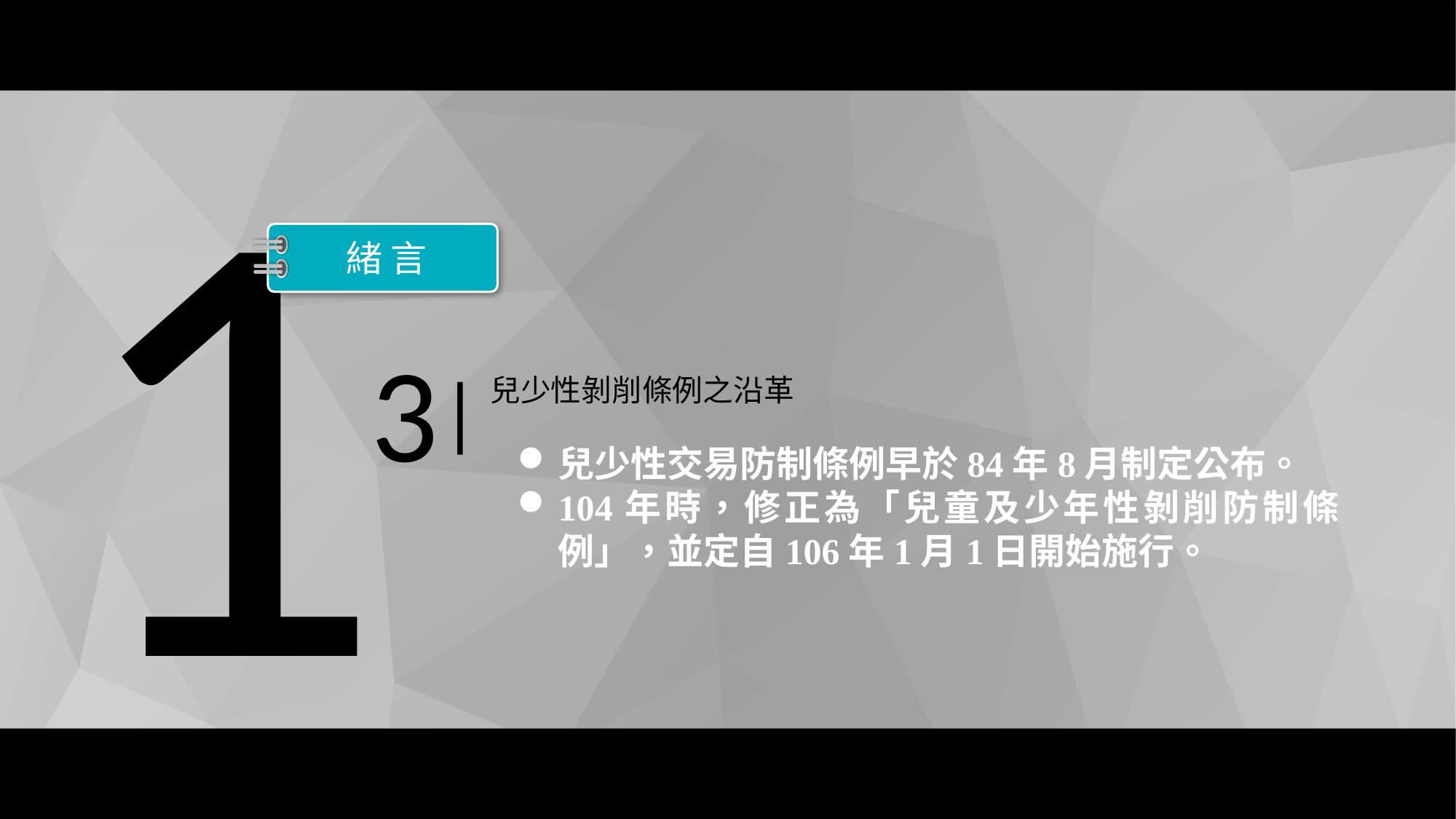

1

緒 言
3
|
兒少性剝削條例之沿革
兒少性交易防制條例早於84年8月制定公布。
104年時，修正為「兒童及少年性剝削防制條例」，並定自106年1月1日開始施行。